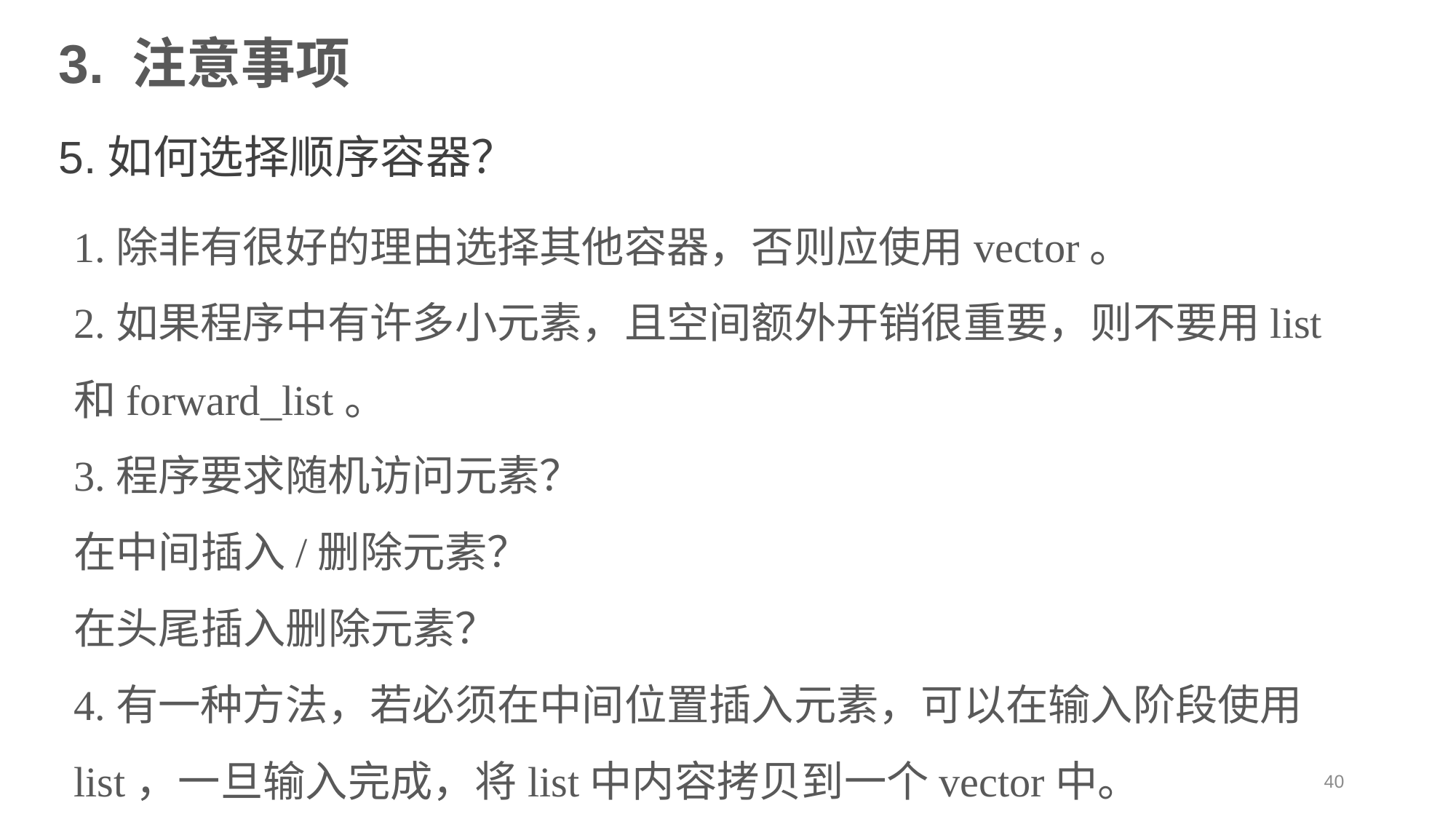

3. 注意事项
5.如何选择顺序容器？
1.除非有很好的理由选择其他容器，否则应使用vector。
2.如果程序中有许多小元素，且空间额外开销很重要，则不要用list和forward_list。
3.程序要求随机访问元素？
在中间插入/删除元素？
在头尾插入删除元素？
4.有一种方法，若必须在中间位置插入元素，可以在输入阶段使用list，一旦输入完成，将list中内容拷贝到一个vector中。

40